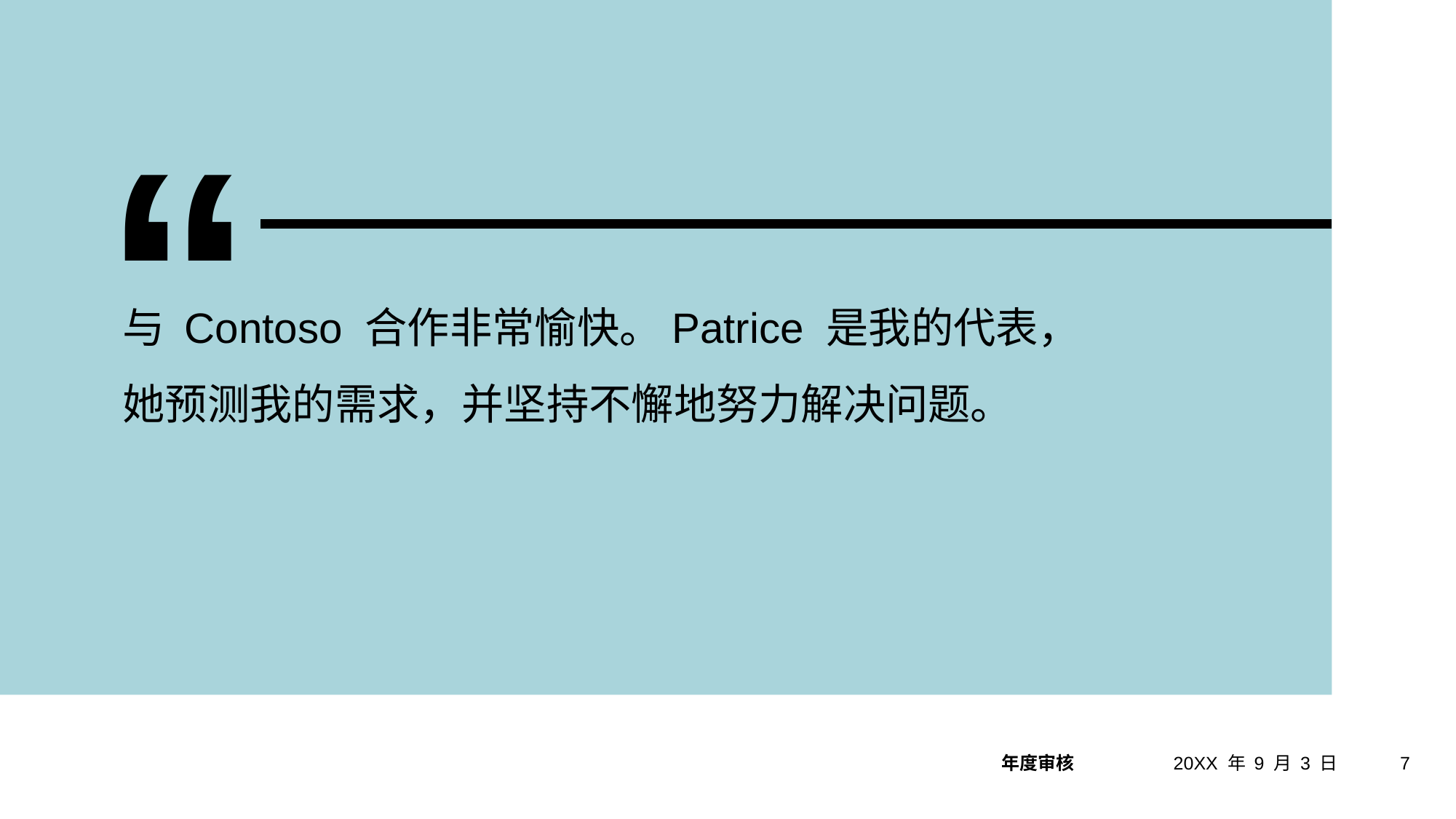

# “
与 Contoso 合作非常愉快。Patrice 是我的代表，她预测我的需求，并坚持不懈地努力解决问题。
20XX 年 9 月 3 日
7
年度审核